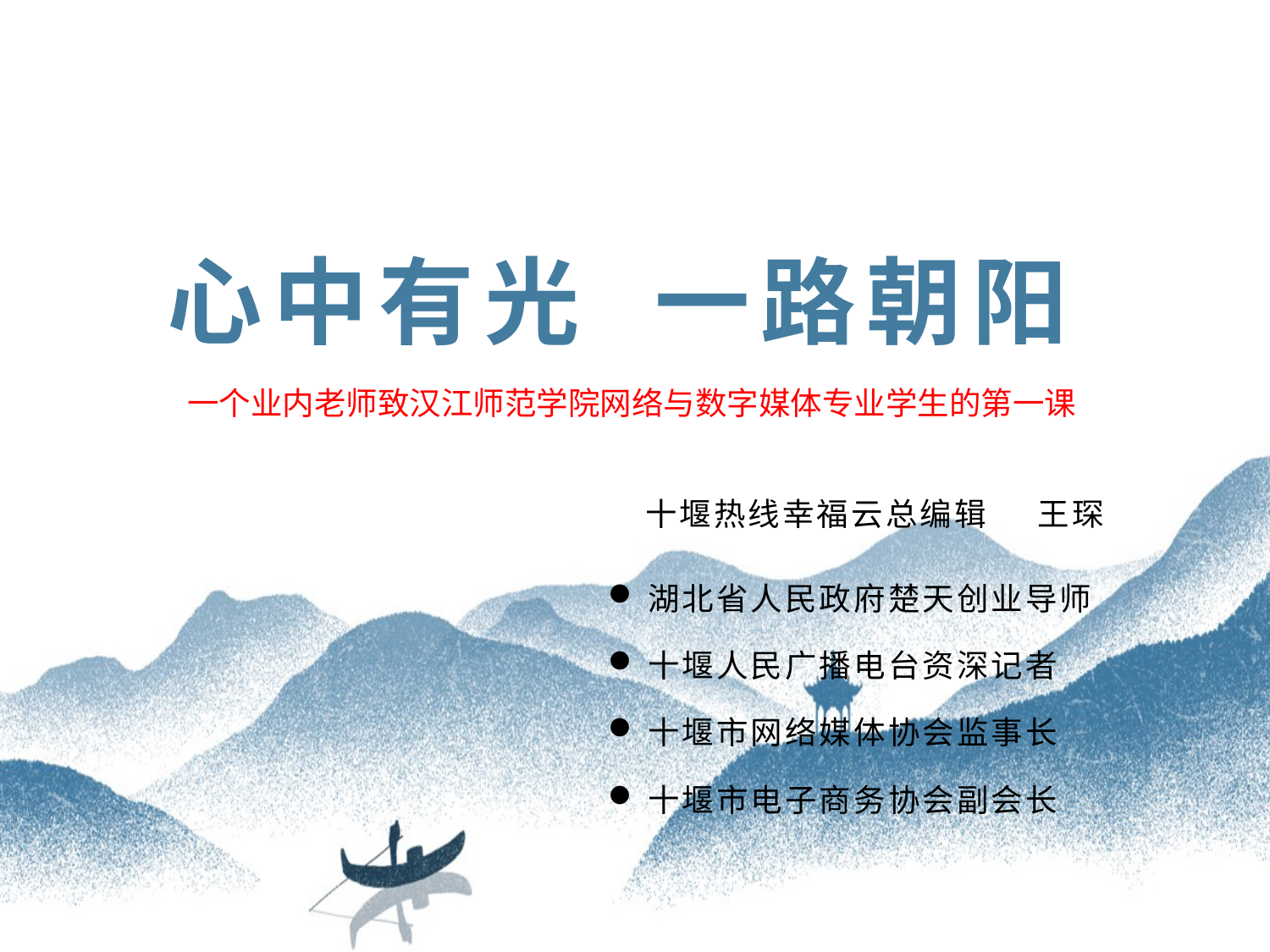

汉江师范学院网络新媒体与电视编导专业新生第一课
# 心中有光  一路朝阳
一个业内老师致汉江师范学院网络与数字媒体专业学生的第一课
   十堰热线幸福云总编辑     王琛
湖北省人民政府楚天创业导师
十堰人民广播电台资深记者
十堰市网络媒体协会监事长
十堰市电子商务协会副会长